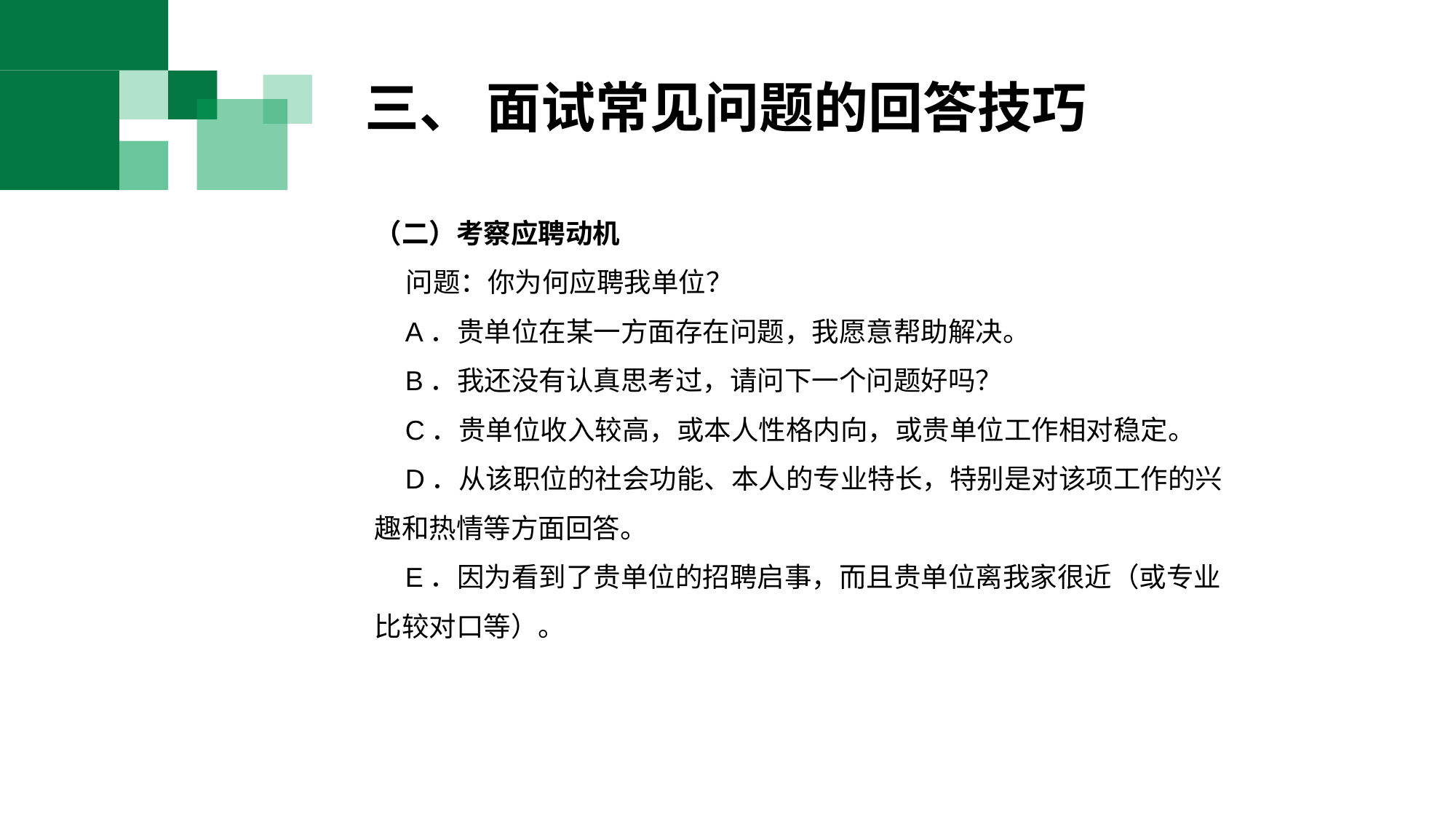

三、 面试常见问题的回答技巧

（二）考察应聘动机
    问题：你为何应聘我单位？
    A．贵单位在某一方面存在问题，我愿意帮助解决。
    B．我还没有认真思考过，请问下一个问题好吗？
    C．贵单位收入较高，或本人性格内向，或贵单位工作相对稳定。
    D．从该职位的社会功能、本人的专业特长，特别是对该项工作的兴趣和热情等方面回答。
    E．因为看到了贵单位的招聘启事，而且贵单位离我家很近（或专业比较对口等）。